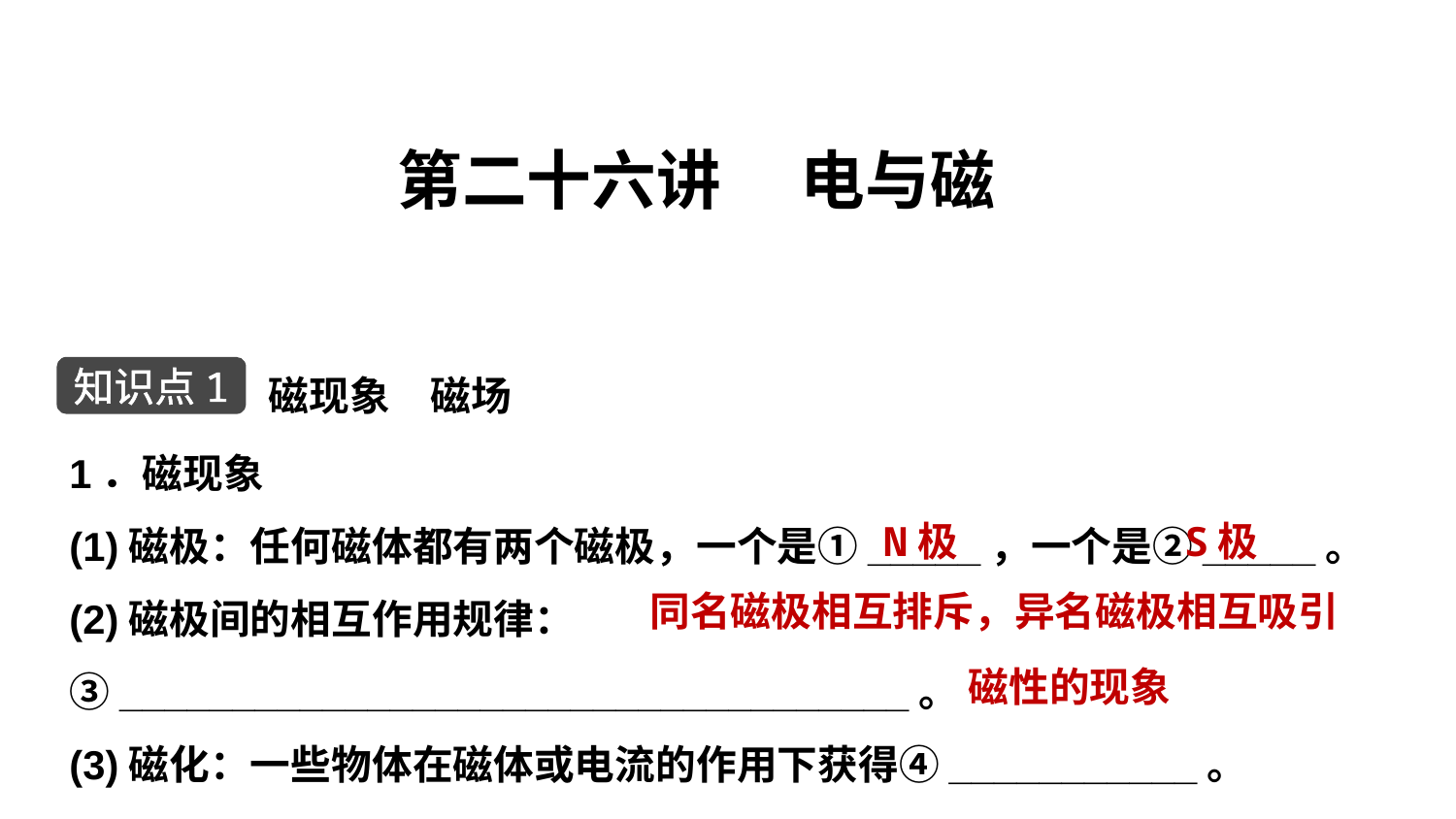

第二十六讲 　电与磁
磁现象　磁场
知识点1
1．磁现象
(1)磁极：任何磁体都有两个磁极，一个是①_____，一个是②_____。
(2)磁极间的相互作用规律：③___________________________________。
(3)磁化：一些物体在磁体或电流的作用下获得④___________。
N极
S极
同名磁极相互排斥，异名磁极相互吸引
磁性的现象